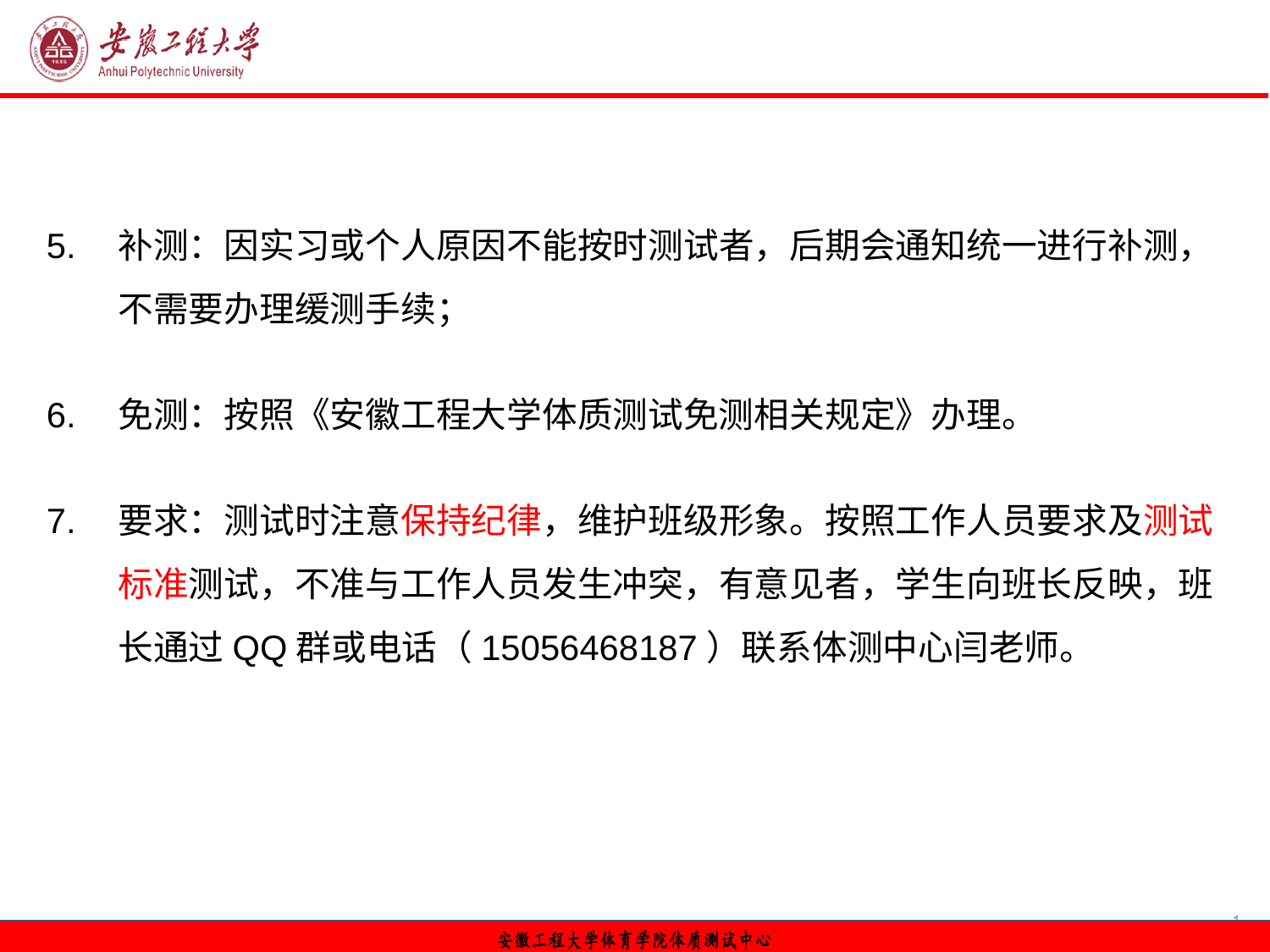

补测：因实习或个人原因不能按时测试者，后期会通知统一进行补测，不需要办理缓测手续；
免测：按照《安徽工程大学体质测试免测相关规定》办理。
要求：测试时注意保持纪律，维护班级形象。按照工作人员要求及测试标准测试，不准与工作人员发生冲突，有意见者，学生向班长反映，班长通过QQ群或电话（15056468187）联系体测中心闫老师。
18